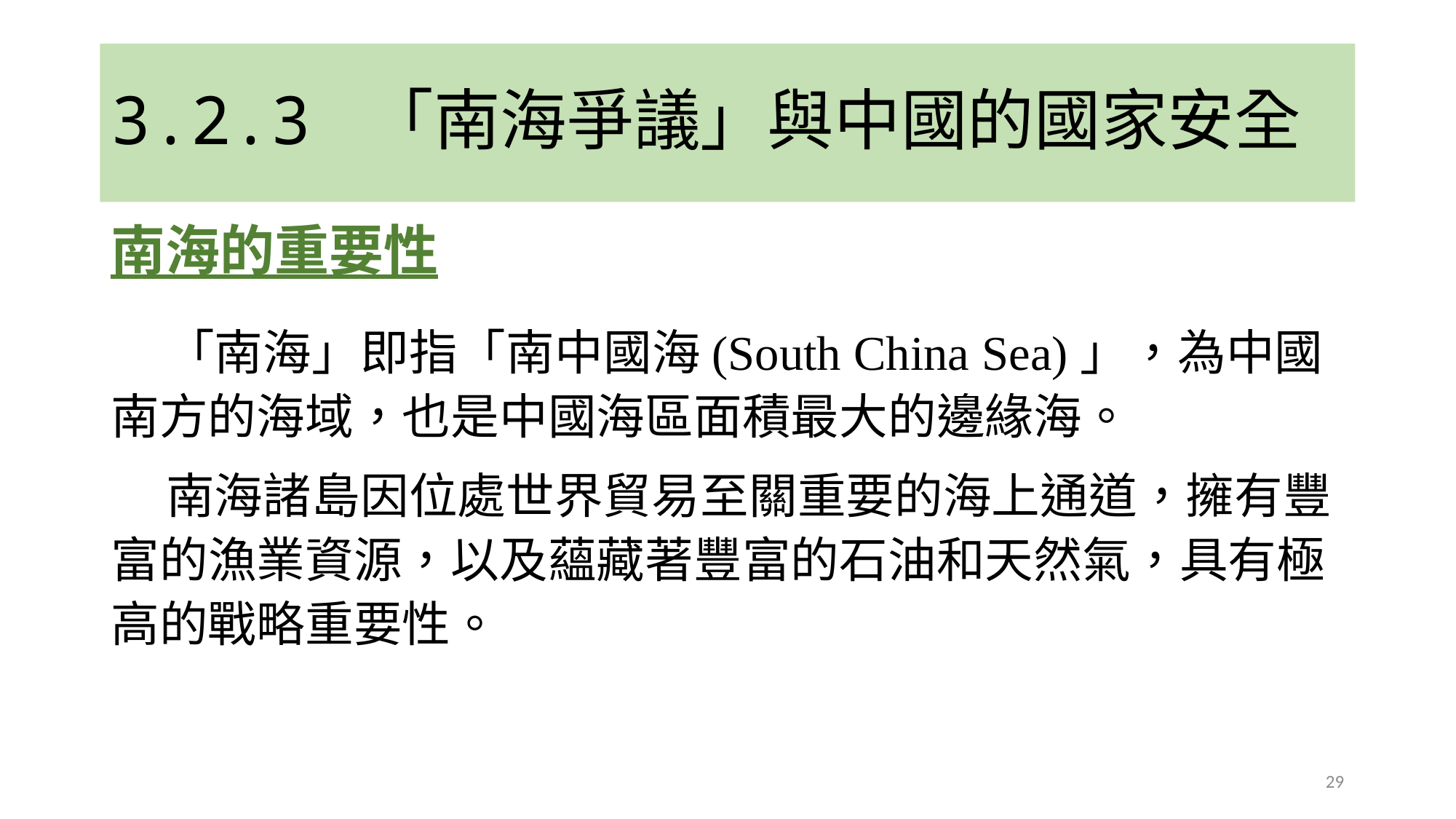

# 3.2.3 「南海爭議」與中國的國家安全
南海的重要性
    「南海」即指「南中國海(South China Sea)」，為中國南方的海域，也是中國海區面積最大的邊緣海。
    南海諸島因位處世界貿易至關重要的海上通道，擁有豐富的漁業資源，以及蘊藏著豐富的石油和天然氣，具有極高的戰略重要性。

29